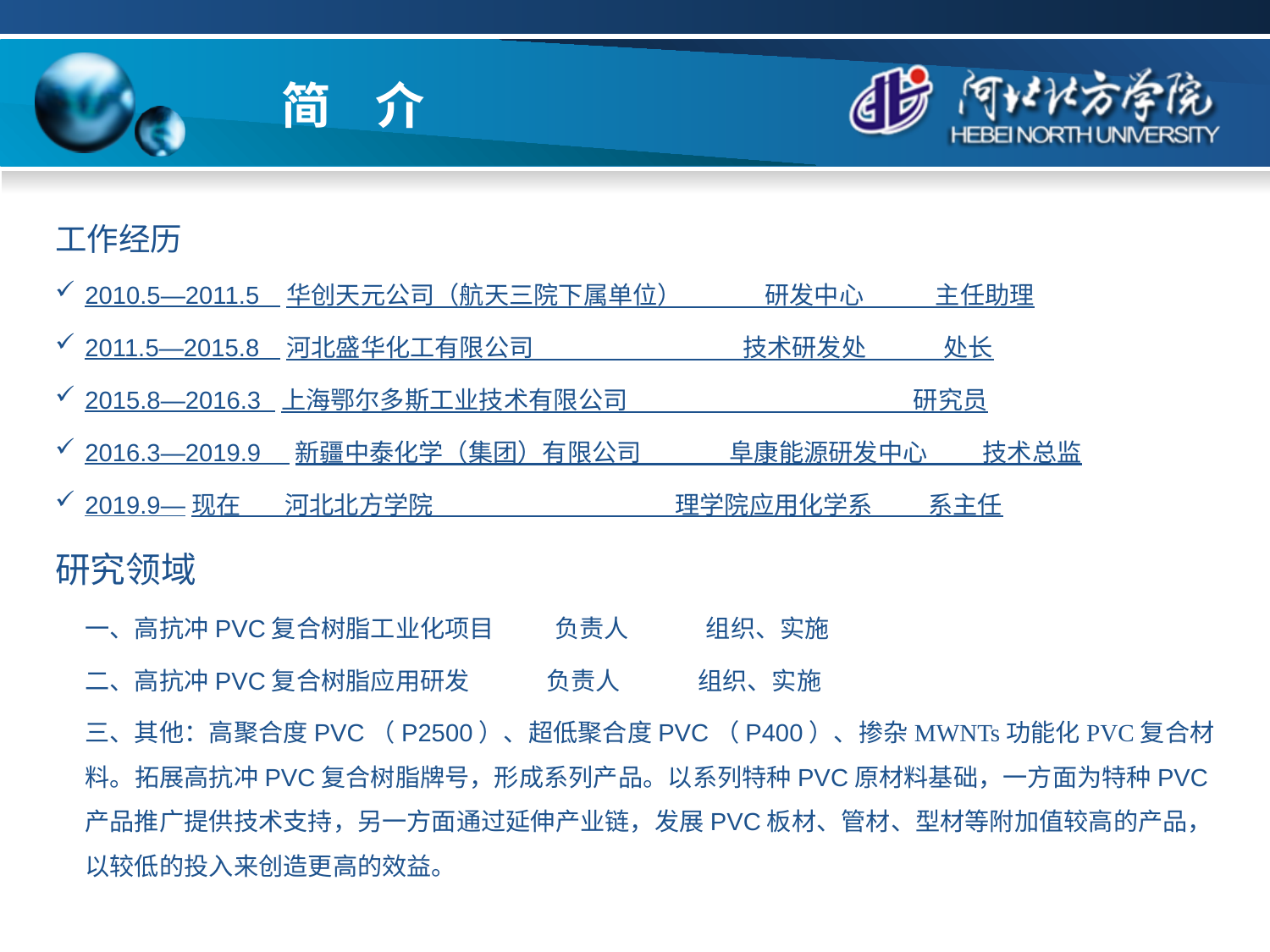

简    介
工作经历
2010.5—2011.5   华创天元公司（航天三院下属单位）               研发中心             主任助理
2011.5—2015.8   河北盛华化工有限公司                                      技术研发处              处长
2015.8—2016.3  上海鄂尔多斯工业技术有限公司                                                    研究员
2016.3—2019.9    新疆中泰化学（集团）有限公司                阜康能源研发中心          技术总监
2019.9—现在        河北北方学院                                            理学院应用化学系          系主任
研究领域
一、高抗冲PVC复合树脂工业化项目           负责人              组织、实施
二、高抗冲PVC复合树脂应用研发              负责人              组织、实施
三、其他：高聚合度PVC（P2500）、超低聚合度PVC（P400）、掺杂MWNTs功能化PVC复合材料。拓展高抗冲PVC复合树脂牌号，形成系列产品。以系列特种PVC原材料基础，一方面为特种PVC产品推广提供技术支持，另一方面通过延伸产业链，发展PVC板材、管材、型材等附加值较高的产品，以较低的投入来创造更高的效益。